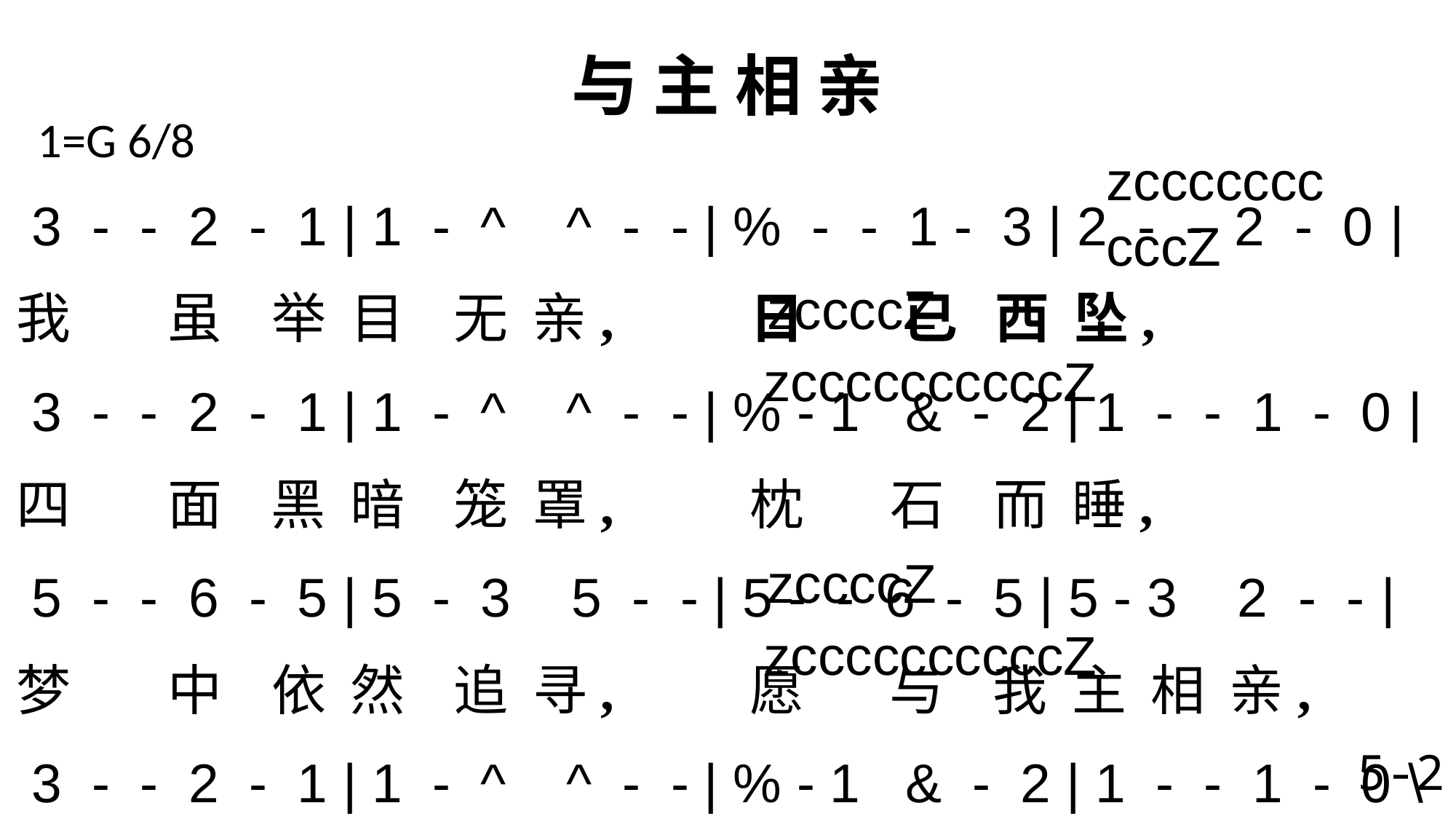

# 与 主 相 亲
1=G 6/8
 zccccccccccZ
 3  -  -  2  -  1 | 1  -  ^    ^  -  - | %  -  -  1 -  3 | 2  -  -  2  -  0 |
我        虽    举  目    无  亲,         日        已   西  坠,
 3  -  -  2  -  1 | 1  -  ^    ^  -  - | % - 1   &  -  2 | 1  -  -  1  -  0 |
四        面    黑  暗    笼  罩,         枕       石    而  睡,
 5  -  -  6  -  5 | 5  -  3    5  -  - | 5 -  -  6  -  5 | 5 - 3    2  -  - |
梦        中    依  然    追  寻,         愿       与    我  主  相  亲,
 3  -  -  2  -  1 | 1  -  ^    ^  -  - | % - 1   &  -  2 | 1  -  -  1  -  0 \
愿        与    我  主    相  亲,         与       主    相  近。
 zccccZ                 zccccccccccZ
 zccccZ                 zccccccccccZ
5-2